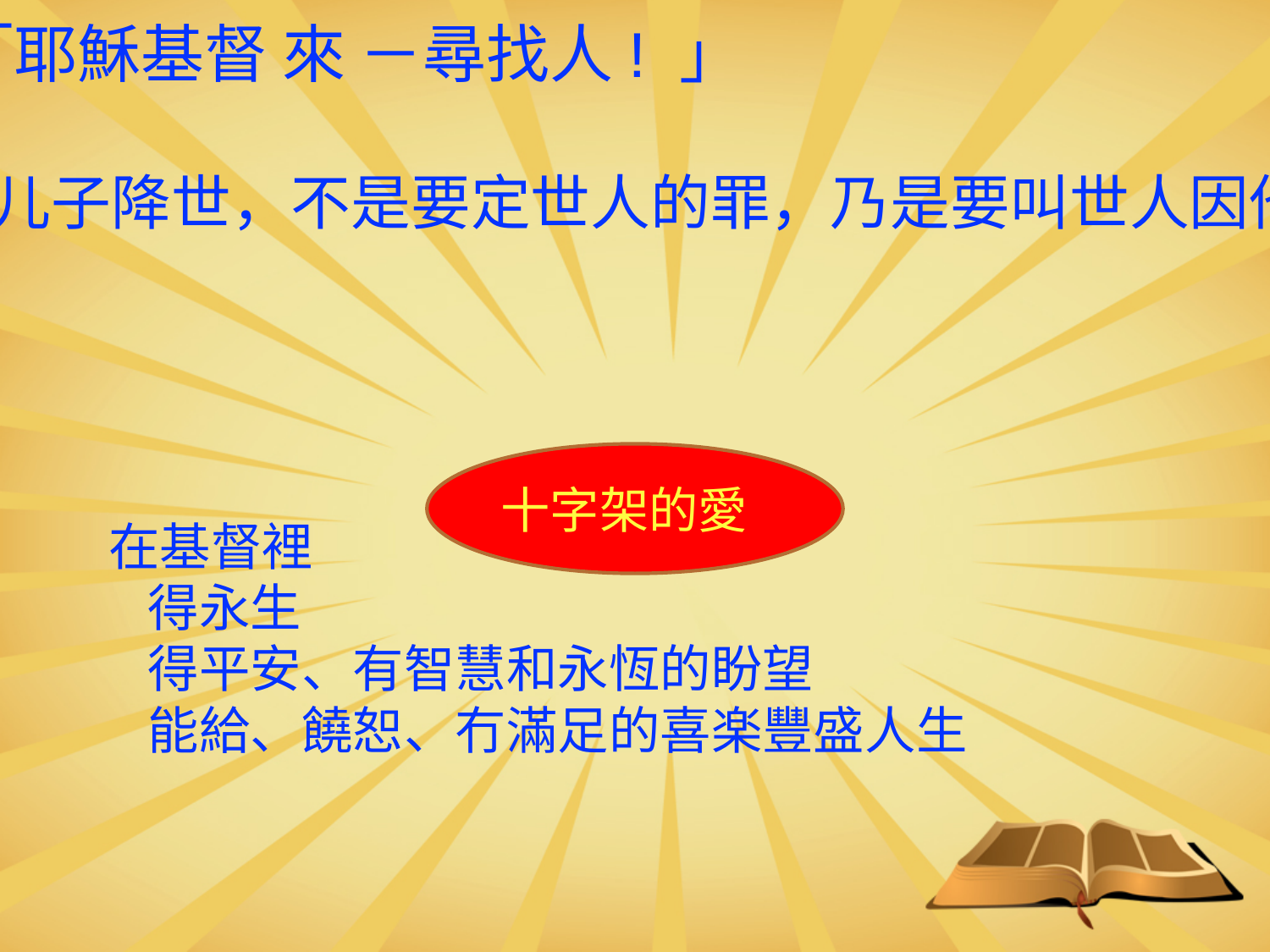

「耶穌基督 來 －尋找人! 」
因为神差他的儿子降世，不是要定世人的罪，乃是要叫世人因他得救。

十字架的愛
在基督裡
得永生
得平安、有智慧和永恆的盼望
能給、饒恕、冇滿足的喜楽豐盛人生